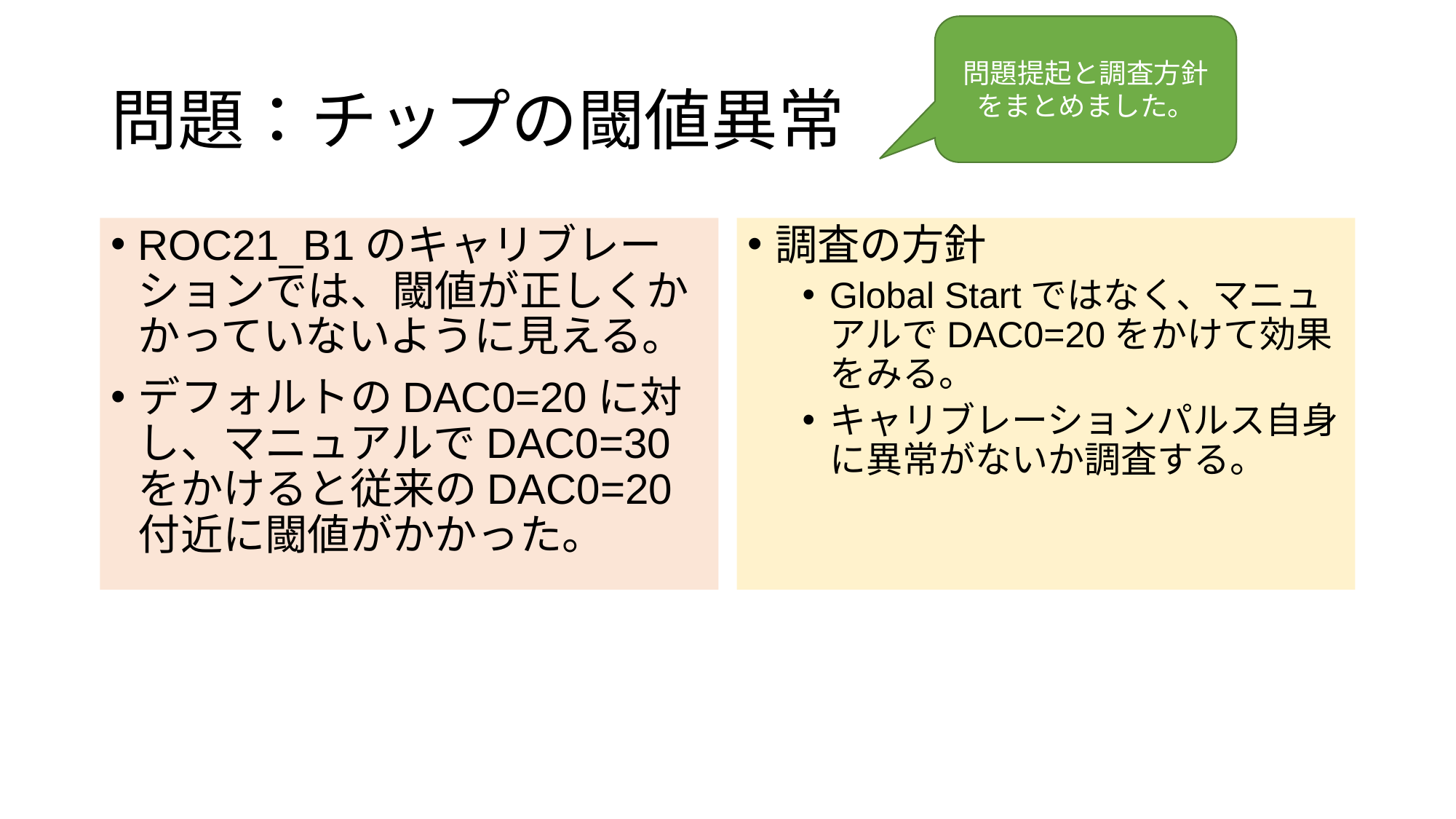

問題提起と調査方針をまとめました。
# 問題：チップの閾値異常
ROC21_B1のキャリブレーションでは、閾値が正しくかかっていないように見える。
デフォルトのDAC0=20に対し、マニュアルでDAC0=30をかけると従来のDAC0=20付近に閾値がかかった。

調査の方針
Global Startではなく、マニュアルでDAC0=20をかけて効果をみる。
キャリブレーションパルス自身に異常がないか調査する。